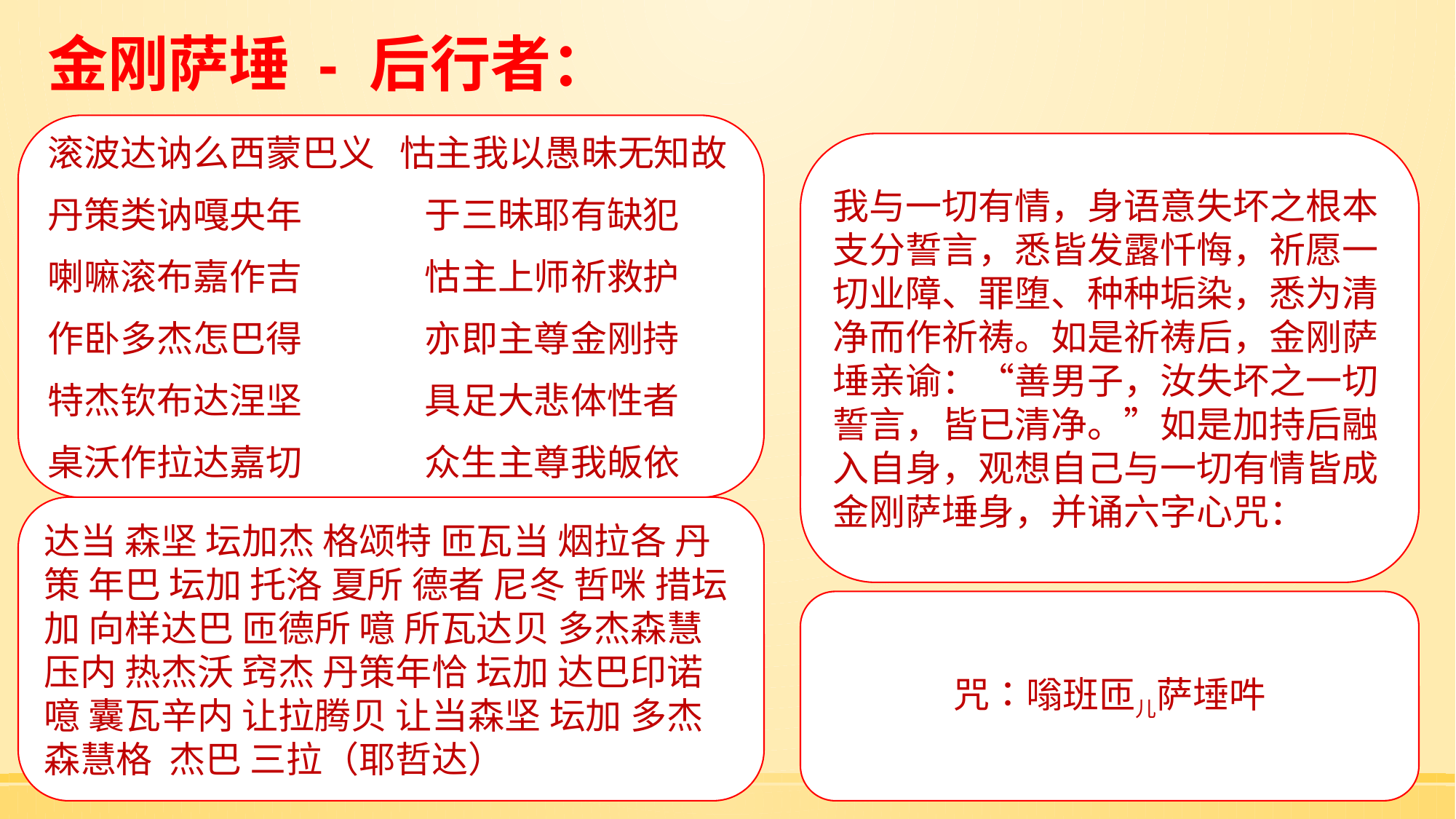

# 金刚萨埵 - 后行者：
滚波达讷么西蒙巴义   怙主我以愚昧无知故

丹策类讷嘎央年               于三昧耶有缺犯

喇嘛滚布嘉作吉               怙主上师祈救护

作卧多杰怎巴得               亦即主尊金刚持

特杰钦布达涅坚               具足大悲体性者

桌沃作拉达嘉切               众生主尊我皈依

我与一切有情，身语意失坏之根本支分誓言，悉皆发露忏悔，祈愿一切业障、罪堕、种种垢染，悉为清净而作祈祷。如是祈祷后，金刚萨埵亲谕：“善男子，汝失坏之一切誓言，皆已清净。”如是加持后融入自身，观想自己与一切有情皆成金刚萨埵身，并诵六字心咒：

达当 森坚 坛加杰 格颂特 匝瓦当 烟拉各 丹策 年巴 坛加 托洛 夏所 德者 尼冬 哲咪 措坛加 向样达巴 匝德所 噫 所瓦达贝 多杰森慧 压内 热杰沃 窍杰 丹策年恰 坛加 达巴印诺 噫 囊瓦辛内 让拉腾贝 让当森坚 坛加 多杰森慧格  杰巴 三拉（耶哲达）
咒：嗡班匝儿萨埵吽